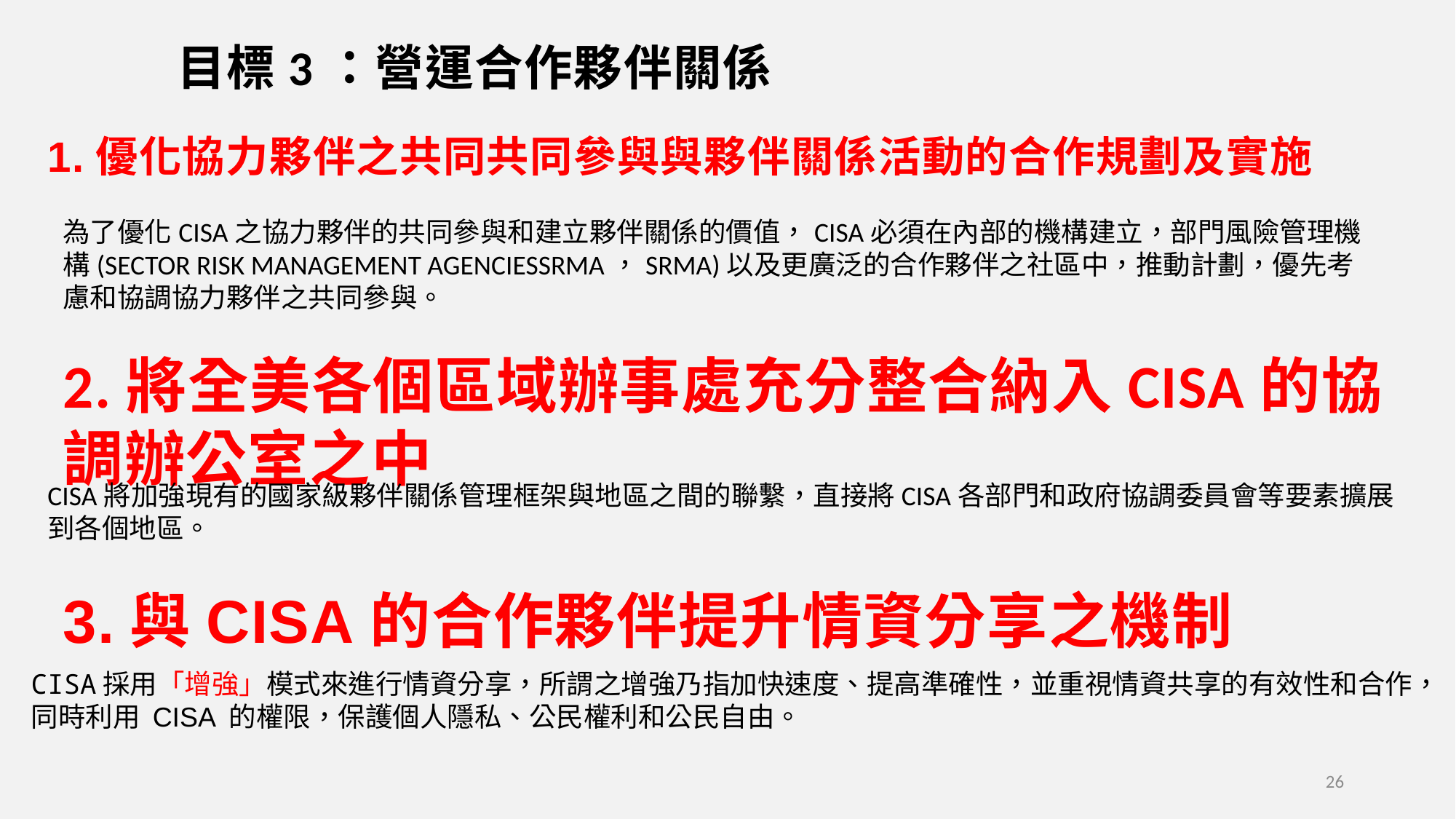

目標3：營運合作夥伴關係
1.優化協力夥伴之共同共同參與與夥伴關係活動的合作規劃及實施
為了優化CISA之協力夥伴的共同參與和建立夥伴關係的價值，CISA必須在內部的機構建立，部門風險管理機構(SECTOR RISK MANAGEMENT AGENCIESSRMA，SRMA)以及更廣泛的合作夥伴之社區中，推動計劃，優先考慮和協調協力夥伴之共同參與。
2.將全美各個區域辦事處充分整合納入CISA的協調辦公室之中
CISA將加強現有的國家級夥伴關係管理框架與地區之間的聯繫，直接將CISA各部門和政府協調委員會等要素擴展到各個地區。
3.與CISA的合作夥伴提升情資分享之機制
CISA採用「增強」模式來進行情資分享，所謂之增強乃指加快速度、提高準確性，並重視情資共享的有效性和合作，同時利用 CISA 的權限，保護個人隱私、公民權利和公民自由。

26